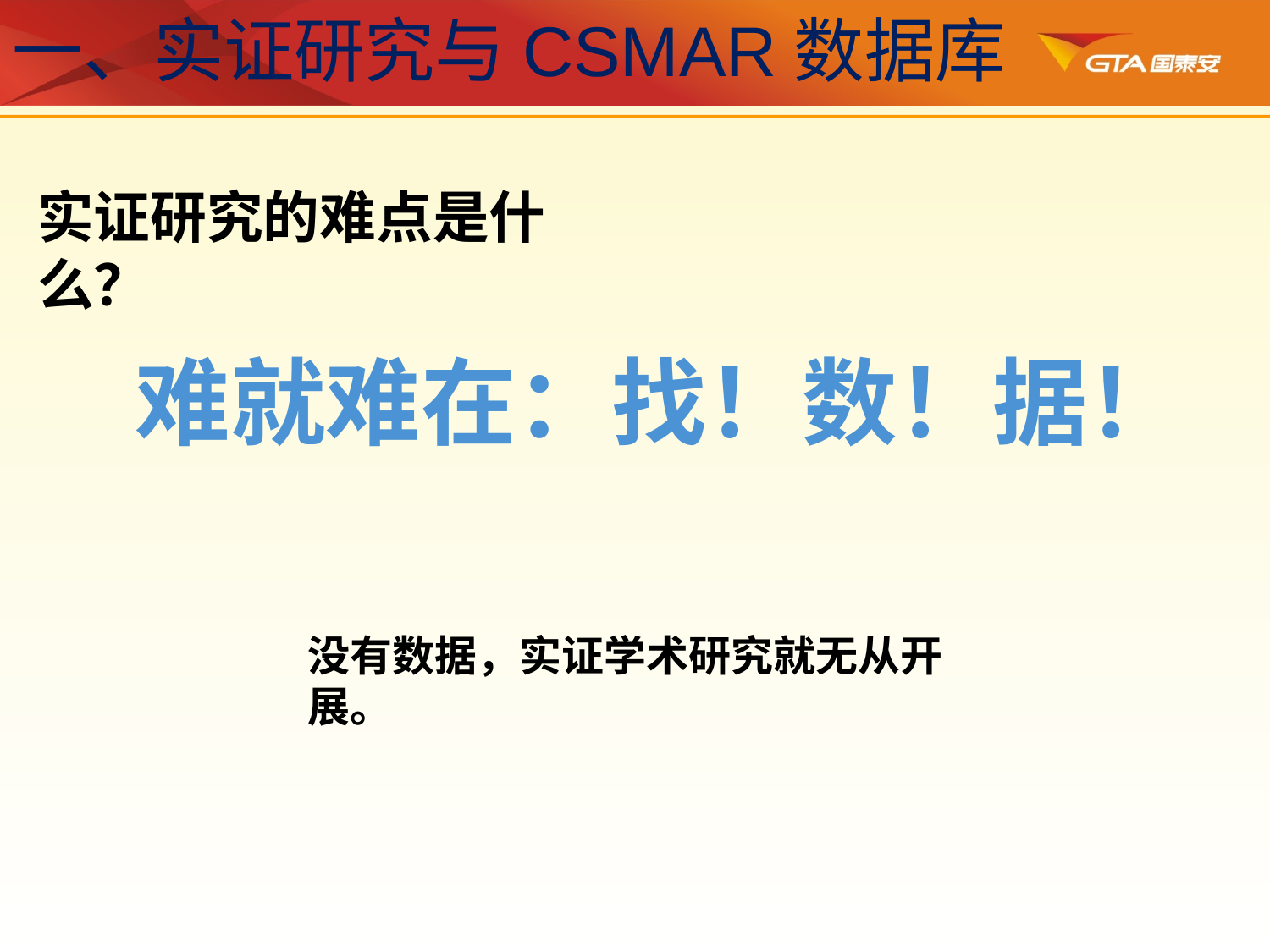

一、实证研究与CSMAR数据库
实证研究的难点是什么？
难就难在：找！数！据！
没有数据，实证学术研究就无从开展。